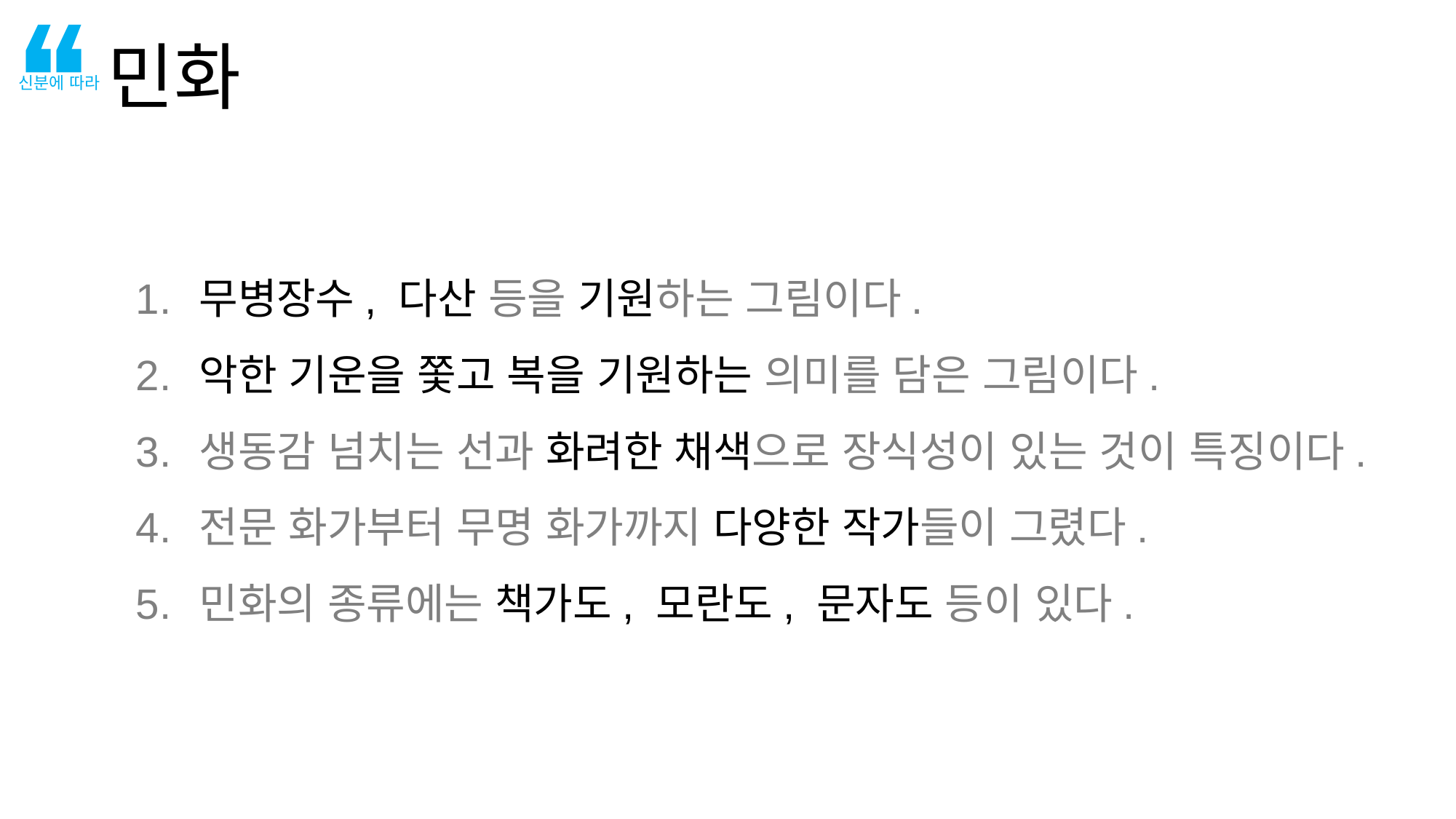

“
민화
신분에 따라
 무병장수, 다산 등을 기원하는 그림이다.
 악한 기운을 쫓고 복을 기원하는 의미를 담은 그림이다.
 생동감 넘치는 선과 화려한 채색으로 장식성이 있는 것이 특징이다.
 전문 화가부터 무명 화가까지 다양한 작가들이 그렸다.
 민화의 종류에는 책가도, 모란도, 문자도 등이 있다.